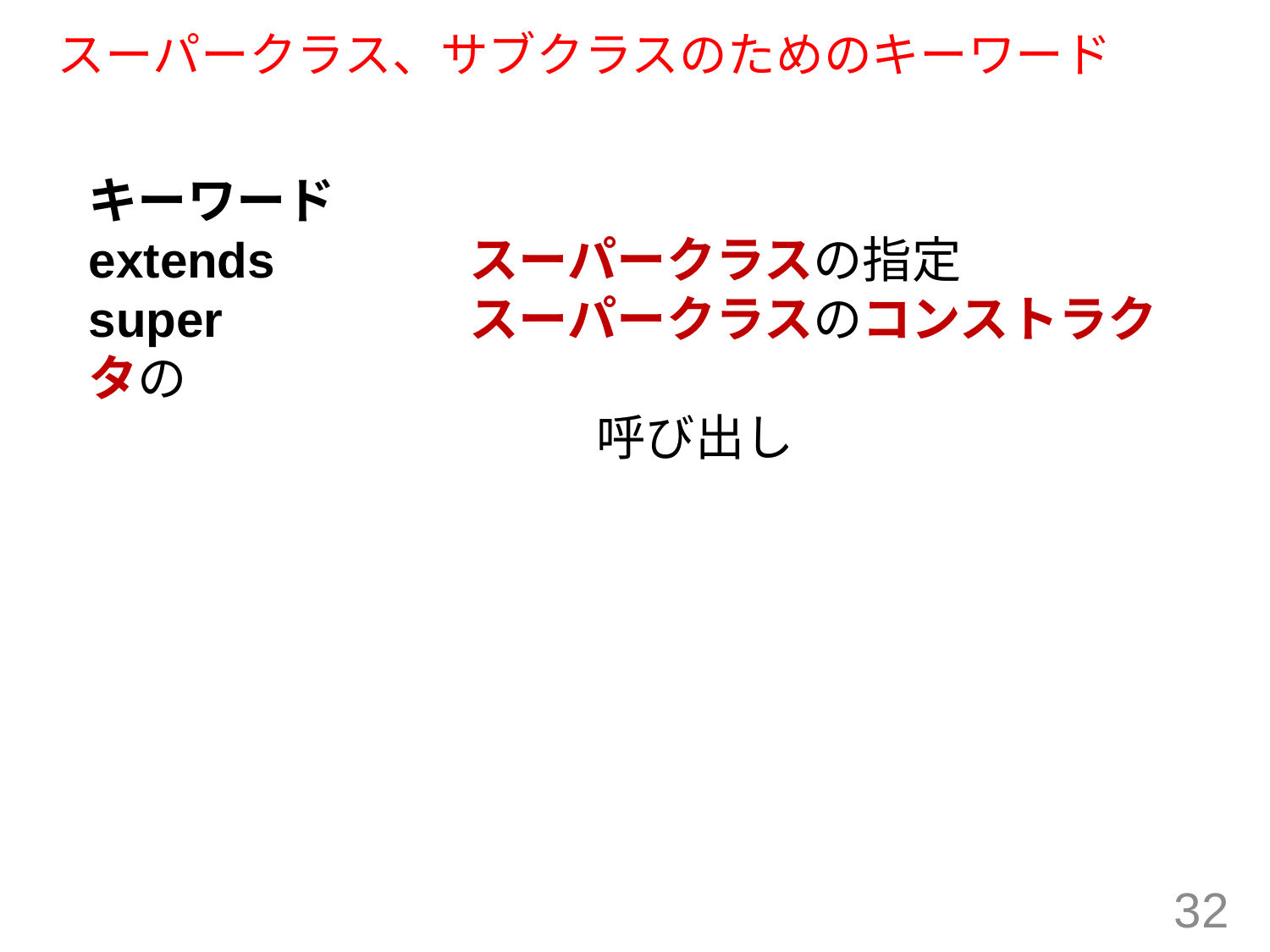

# スーパークラス、サブクラスのためのキーワード
キーワード
extends		スーパークラスの指定
super		スーパークラスのコンストラクタの
				呼び出し
32